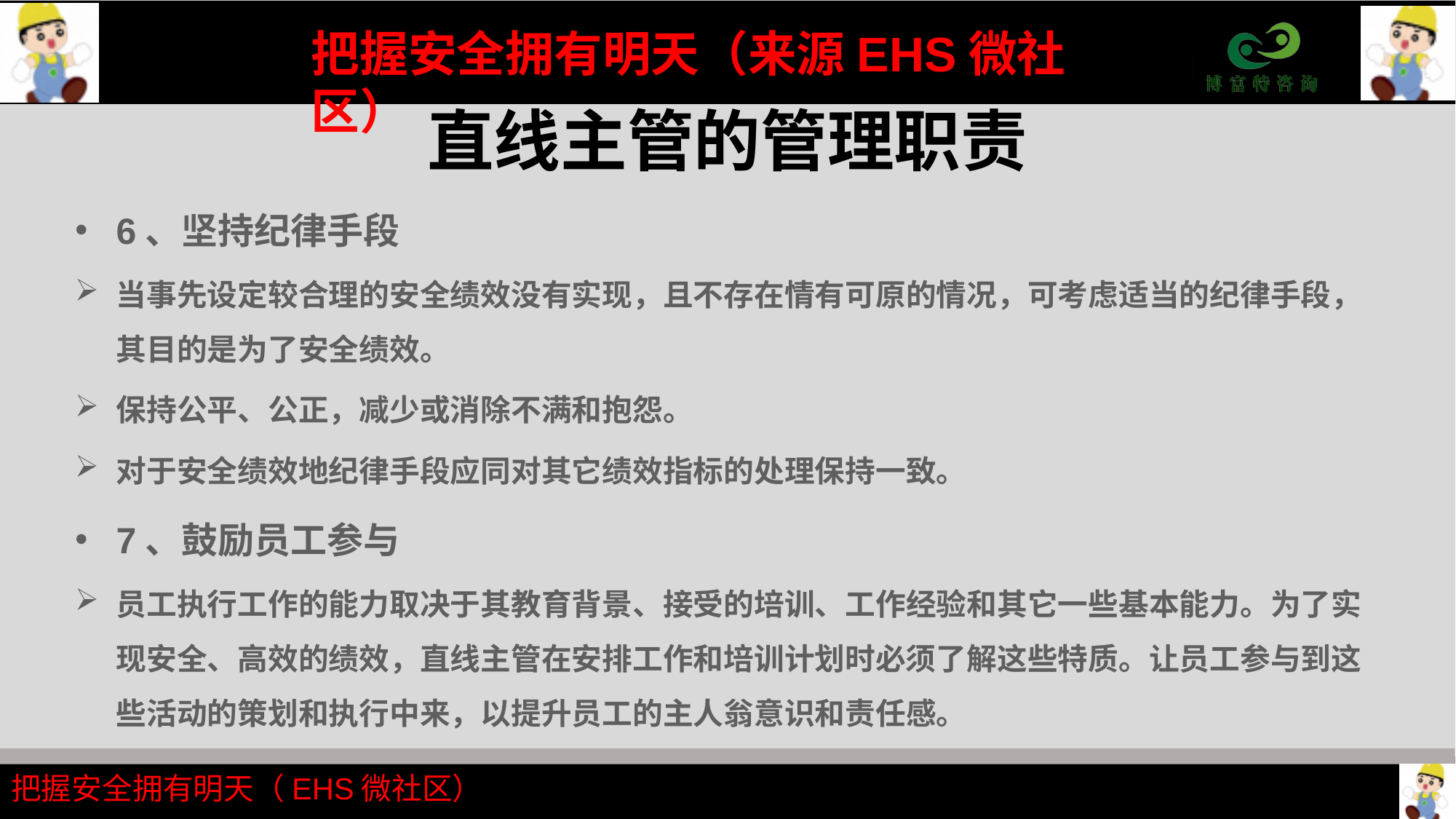

# 直线主管的管理职责
6、坚持纪律手段
当事先设定较合理的安全绩效没有实现，且不存在情有可原的情况，可考虑适当的纪律手段，其目的是为了安全绩效。
保持公平、公正，减少或消除不满和抱怨。
对于安全绩效地纪律手段应同对其它绩效指标的处理保持一致。
7、鼓励员工参与
员工执行工作的能力取决于其教育背景、接受的培训、工作经验和其它一些基本能力。为了实现安全、高效的绩效，直线主管在安排工作和培训计划时必须了解这些特质。让员工参与到这些活动的策划和执行中来，以提升员工的主人翁意识和责任感。